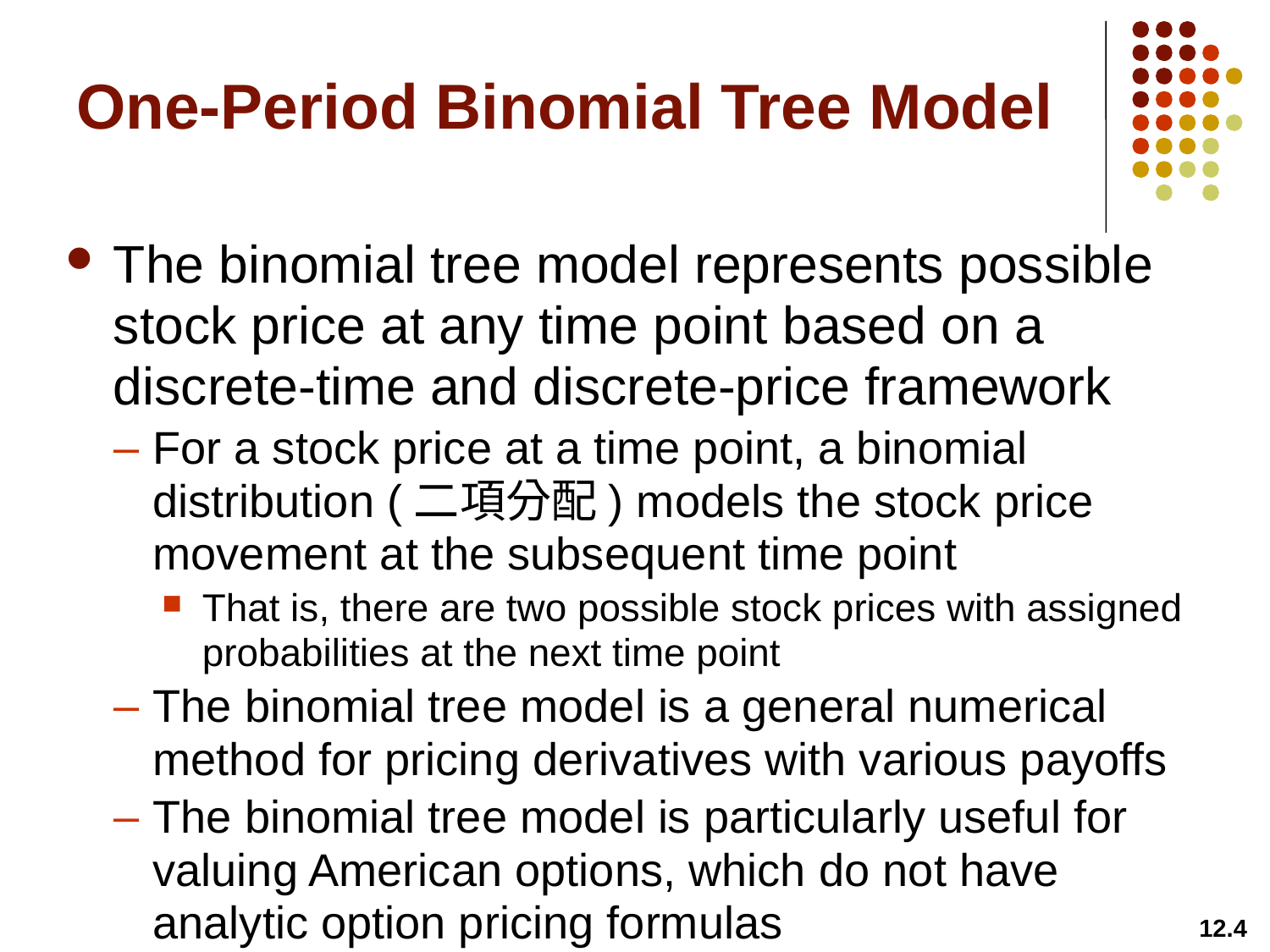

# One-Period Binomial Tree Model
The binomial tree model represents possible stock price at any time point based on a discrete-time and discrete-price framework
For a stock price at a time point, a binomial distribution (二項分配) models the stock price movement at the subsequent time point
That is, there are two possible stock prices with assigned probabilities at the next time point
The binomial tree model is a general numerical method for pricing derivatives with various payoffs
The binomial tree model is particularly useful for valuing American options, which do not have analytic option pricing formulas
12.4